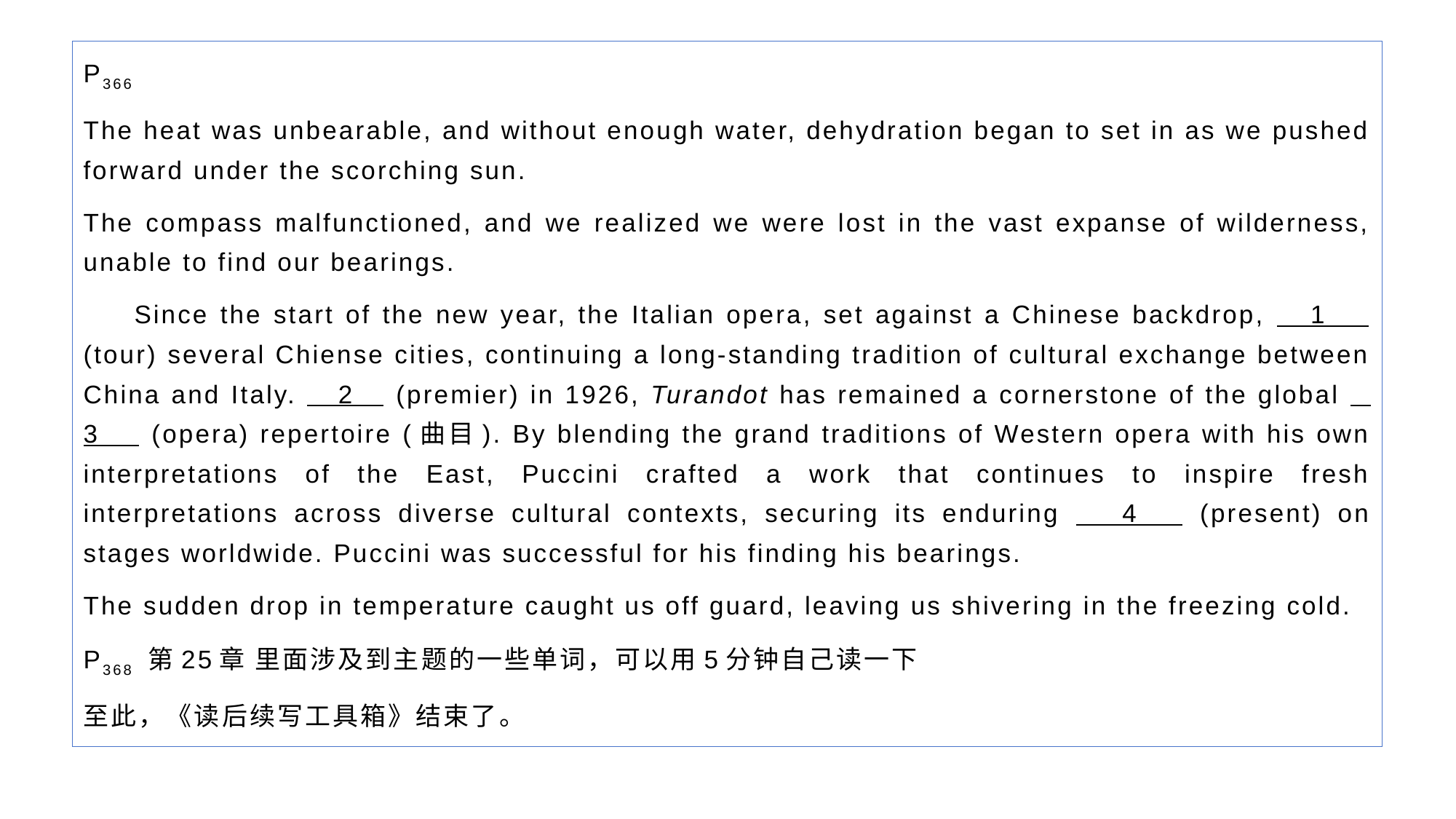

P366
The heat was unbearable, and without enough water, dehydration began to set in as we pushed forward under the scorching sun.
The compass malfunctioned, and we realized we were lost in the vast expanse of wilderness, unable to find our bearings.
Since the start of the new year, the Italian opera, set against a Chinese backdrop,    1     (tour) several Chiense cities, continuing a long-standing tradition of cultural exchange between China and Italy.    2    (premier) in 1926, Turandot has remained a cornerstone of the global    3     (opera) repertoire (曲目). By blending the grand traditions of Western opera with his own interpretations of the East, Puccini crafted a work that continues to inspire fresh interpretations across diverse cultural contexts, securing its enduring    4    (present) on stages worldwide. Puccini was successful for his finding his bearings.
The sudden drop in temperature caught us off guard, leaving us shivering in the freezing cold.
P368 第25章 里面涉及到主题的一些单词，可以用5分钟自己读一下
至此，《读后续写工具箱》结束了。